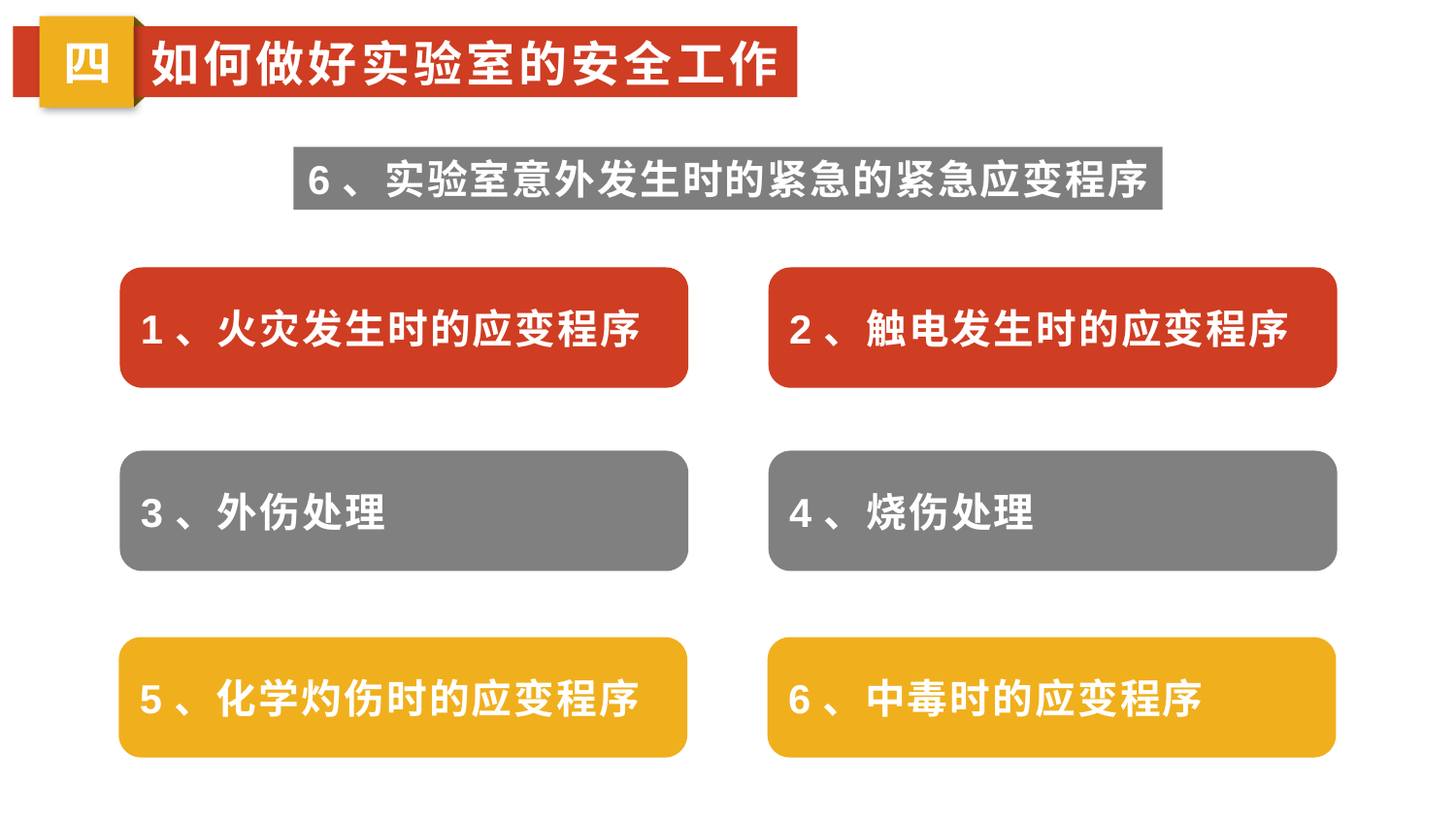

四

如何做好实验室的安全工作

6、实验室意外发生时的紧急的紧急应变程序
1、火灾发生时的应变程序
2、触电发生时的应变程序
3、外伤处理
4、烧伤处理
5、化学灼伤时的应变程序
6、中毒时的应变程序